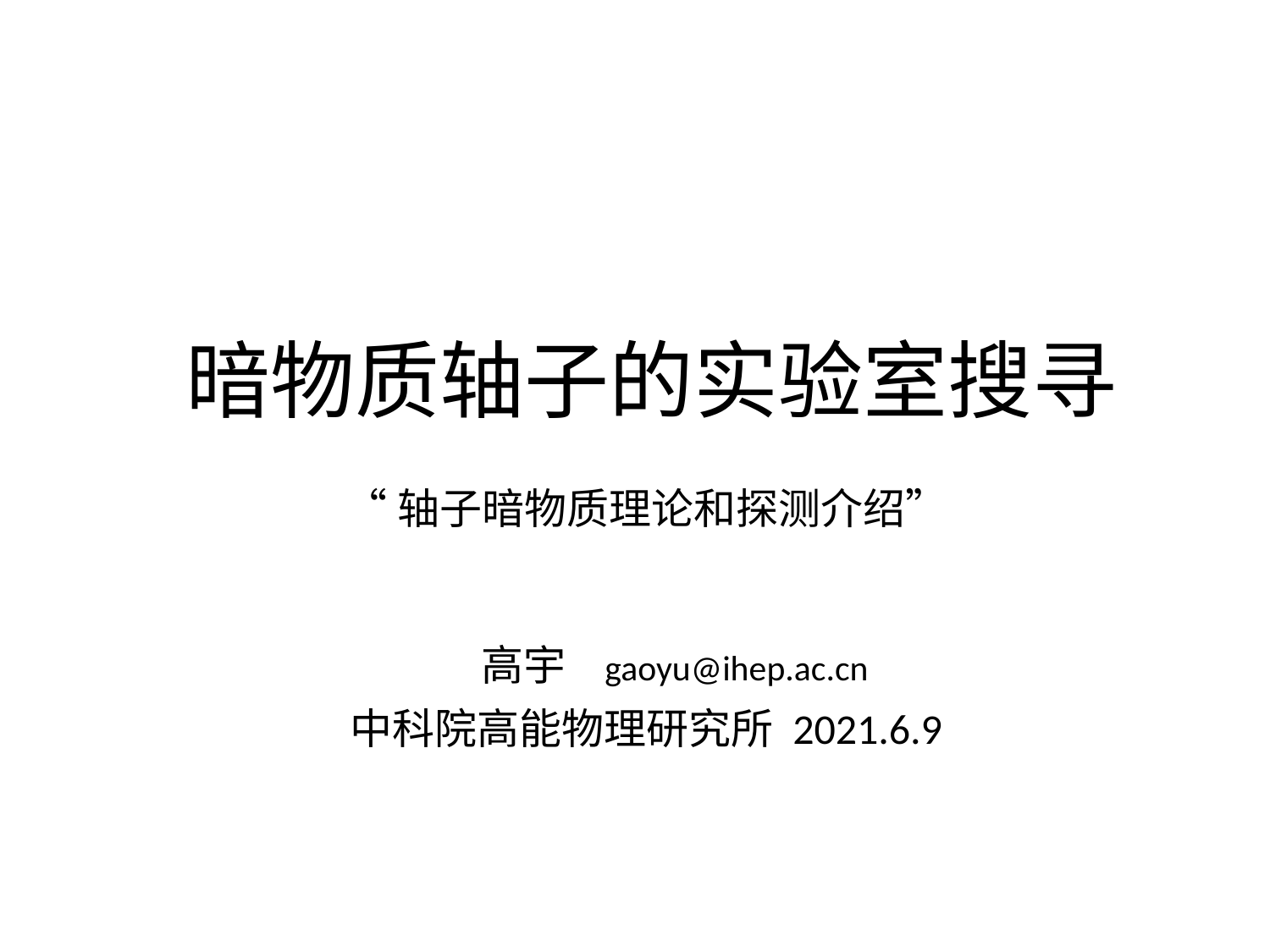

# 暗物质轴子的实验室搜寻
“轴子暗物质理论和探测介绍”

     高宇   gaoyu@ihep.ac.cn
中科院高能物理研究所 2021.6.9